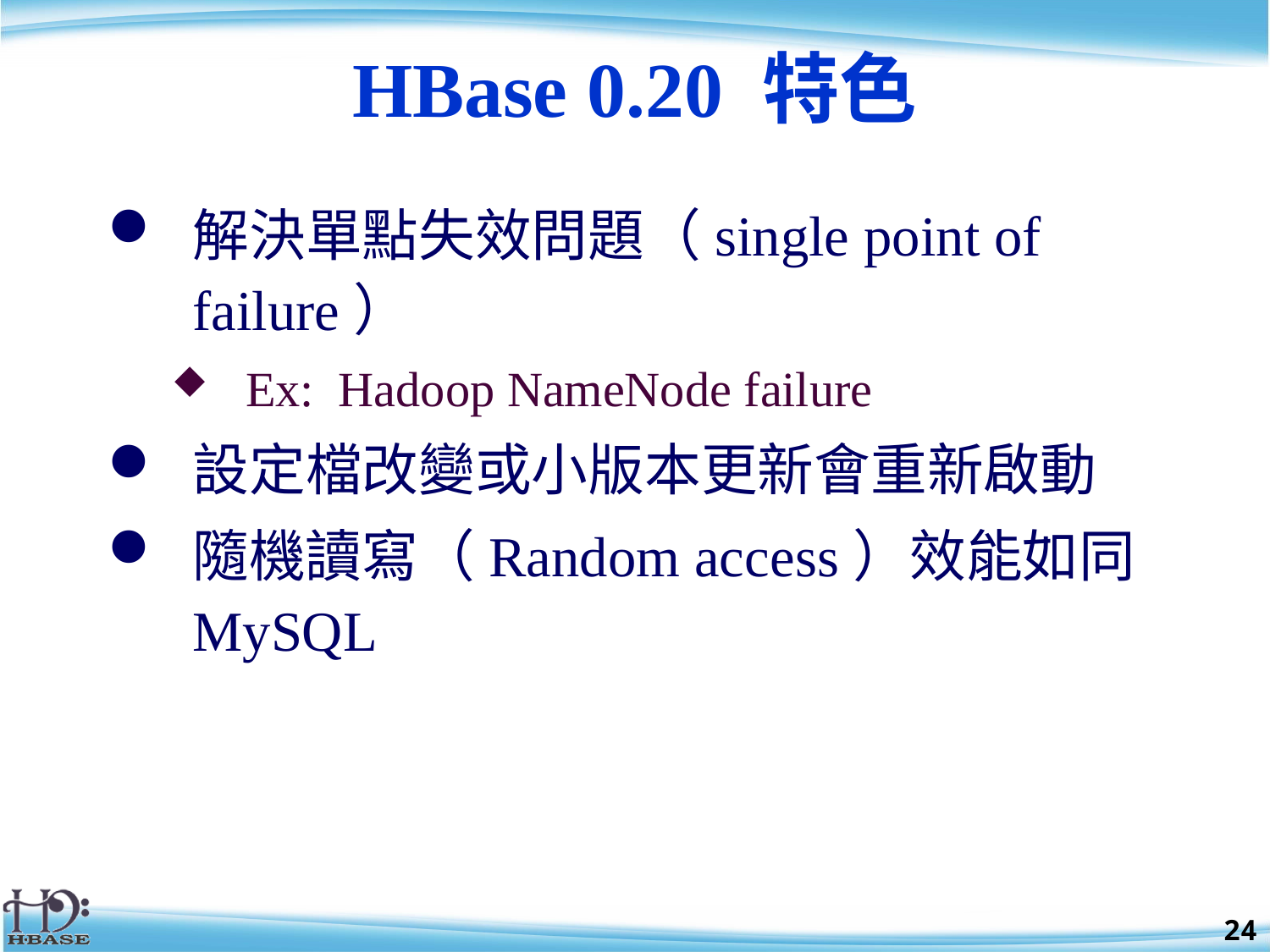

# HBase 0.20 特色
解決單點失效問題（single point of failure）
Ex:  Hadoop NameNode failure
設定檔改變或小版本更新會重新啟動
隨機讀寫（Random access）效能如同 MySQL

24